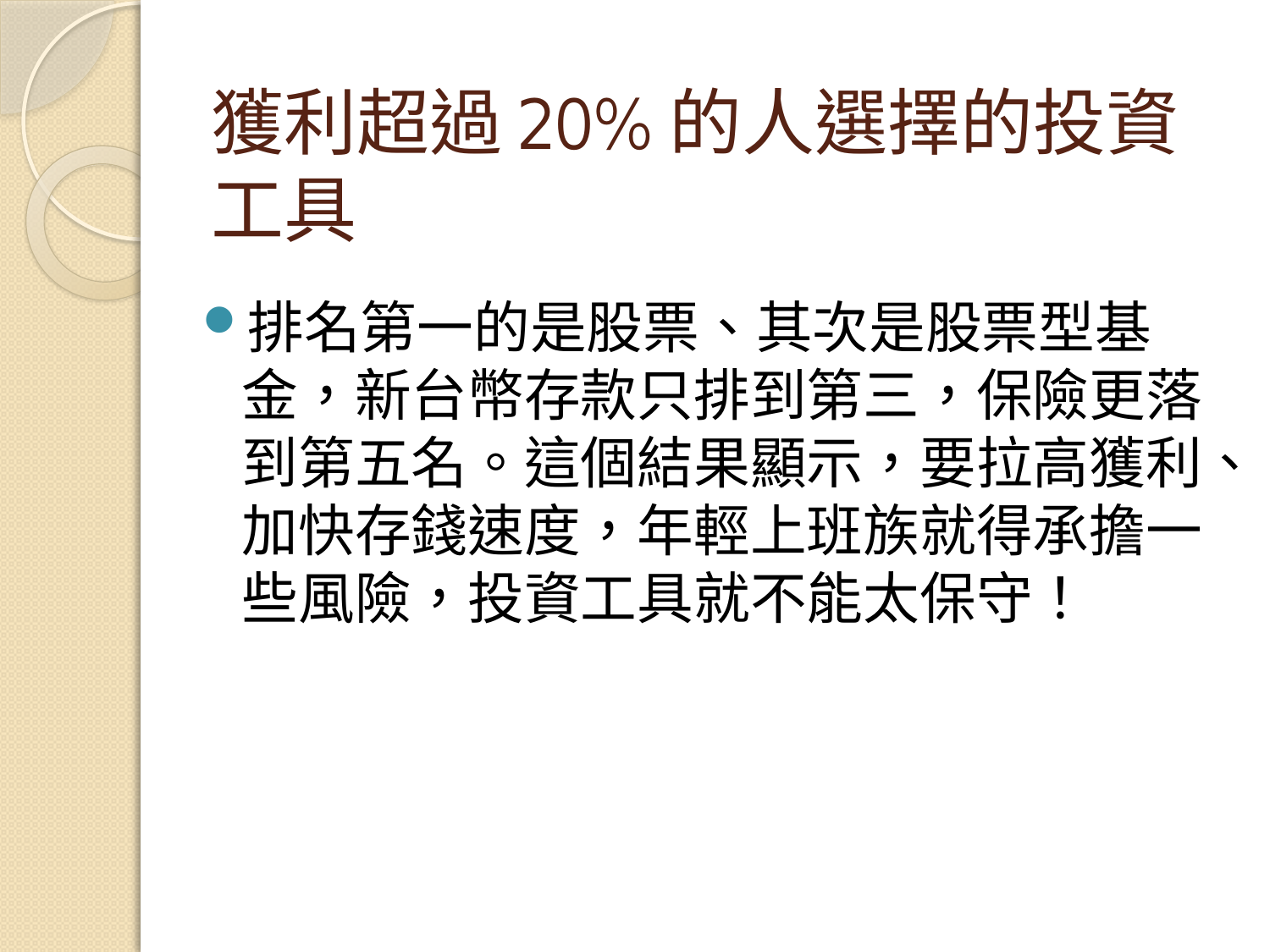

# 獲利超過20%的人選擇的投資工具
排名第一的是股票、其次是股票型基金，新台幣存款只排到第三，保險更落到第五名。這個結果顯示，要拉高獲利、加快存錢速度，年輕上班族就得承擔一些風險，投資工具就不能太保守！